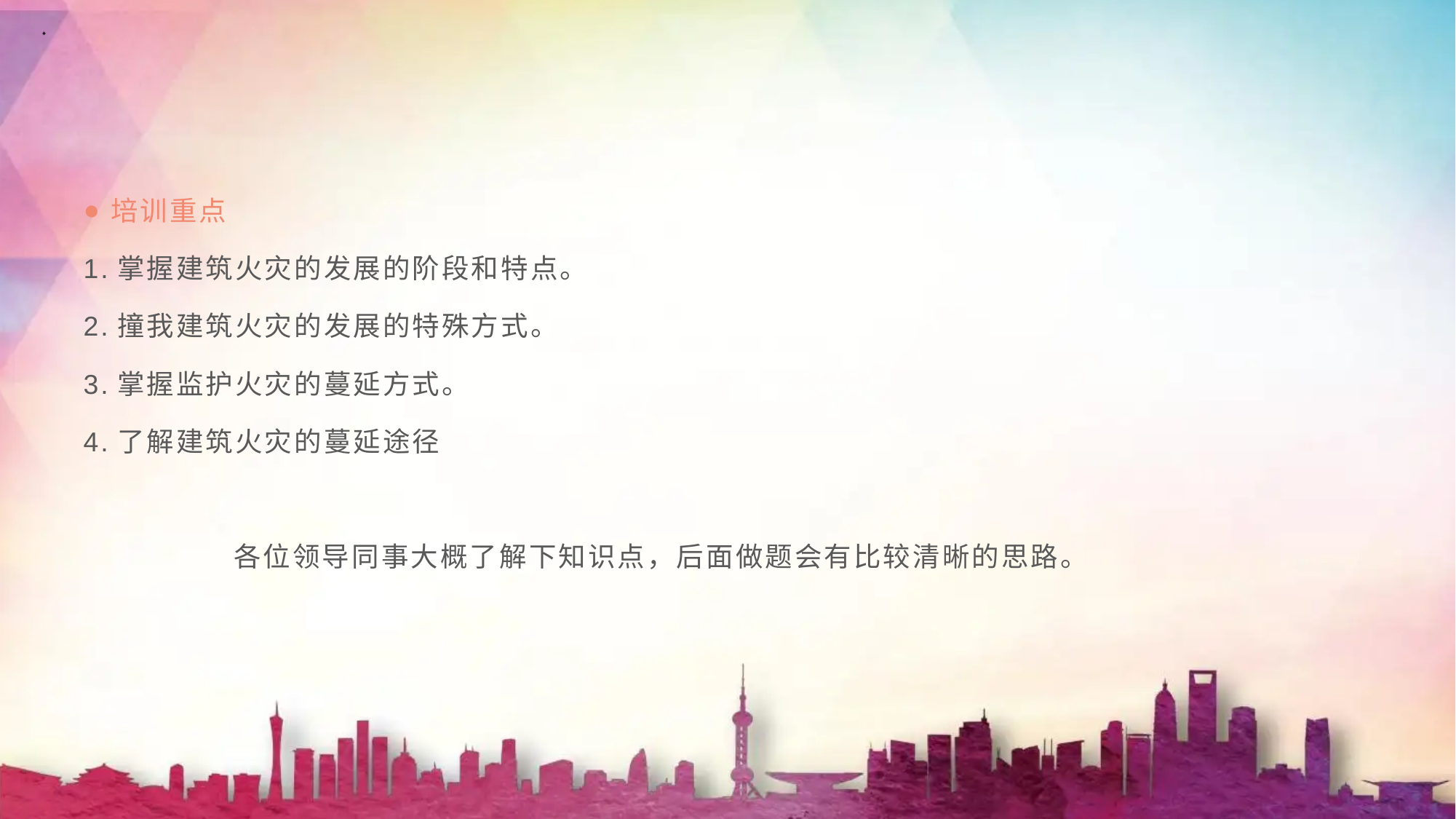

培训重点
1.掌握建筑火灾的发展的阶段和特点。
2.撞我建筑火灾的发展的特殊方式。
3.掌握监护火灾的蔓延方式。
4.了解建筑火灾的蔓延途径

                 各位领导同事大概了解下知识点，后面做题会有比较清晰的思路。